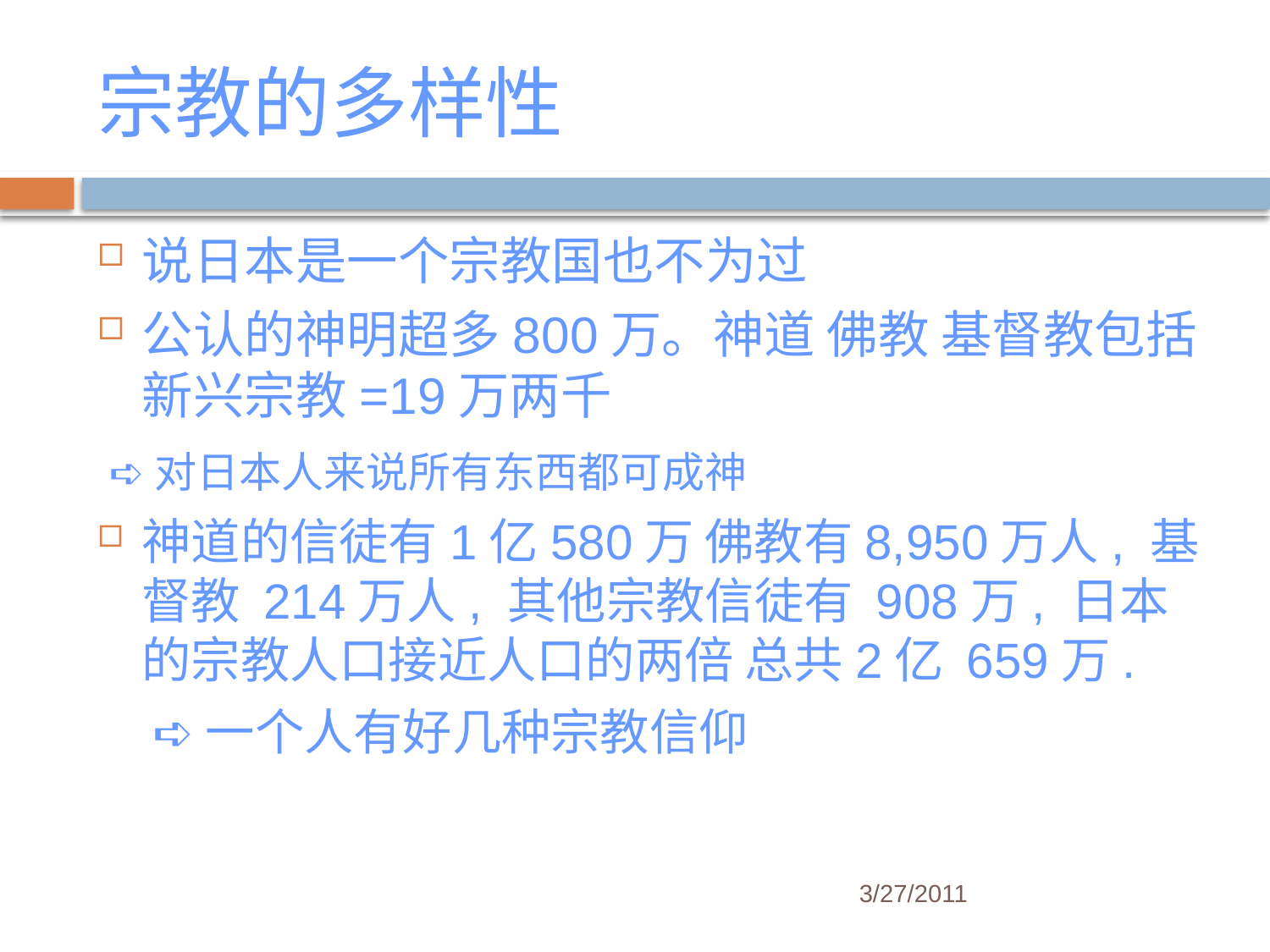

# 宗教的多样性
说日本是一个宗教国也不为过
公认的神明超多800万。神道 佛教 基督教包括新兴宗教=19万两千
 ➪对日本人来说所有东西都可成神
神道的信徒有1亿580万 佛教有8,950万人, 基督教 214万人, 其他宗教信徒有 908万, 日本的宗教人口接近人口的两倍 总共2亿 659万.
     ➪一个人有好几种宗教信仰

3/27/2011